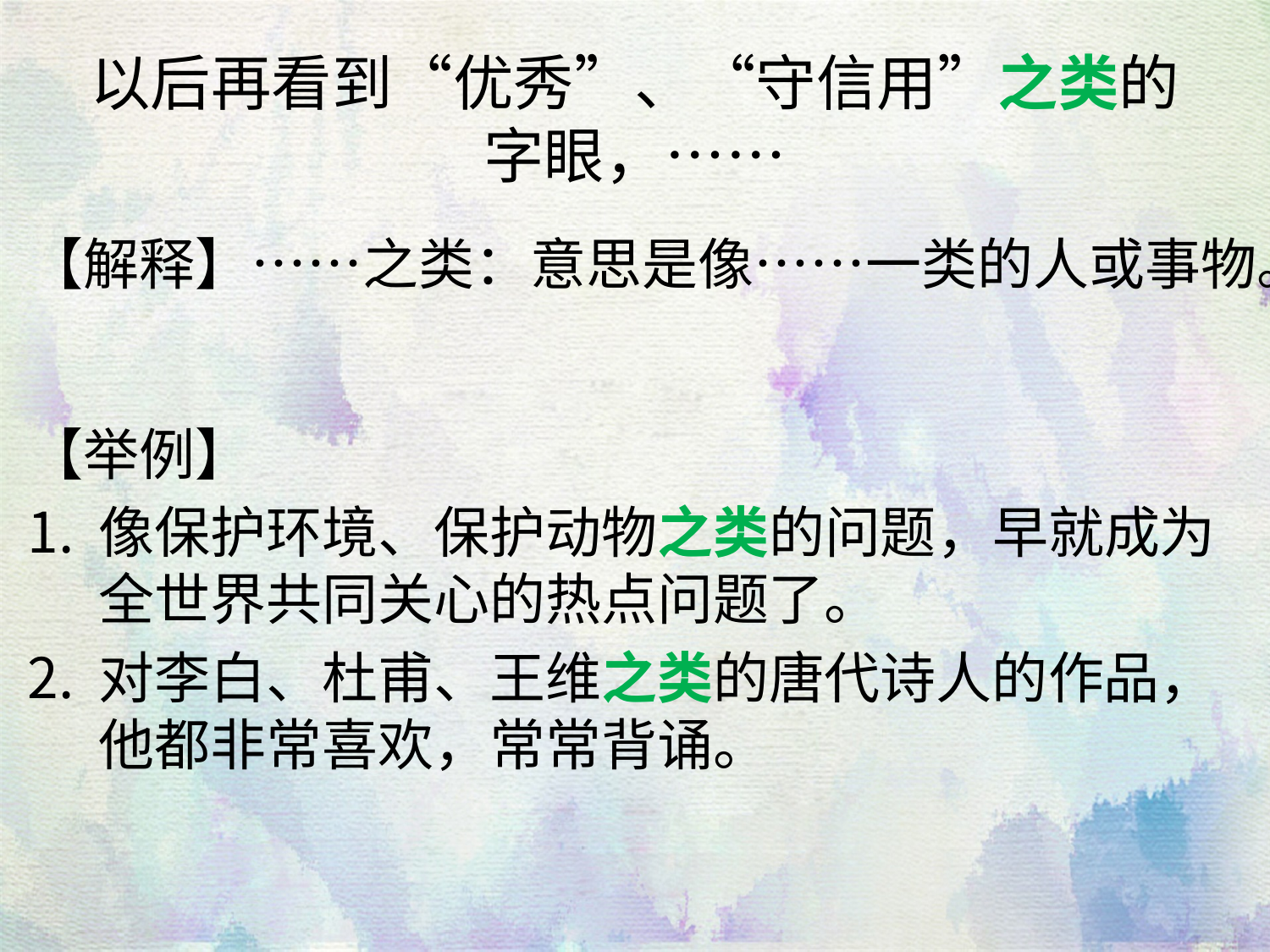

# 以后再看到“优秀”、“守信用”之类的字眼，……
【解释】……之类：意思是像……一类的人或事物。

【举例】
像保护环境、保护动物之类的问题，早就成为全世界共同关心的热点问题了。
对李白、杜甫、王维之类的唐代诗人的作品，他都非常喜欢，常常背诵。